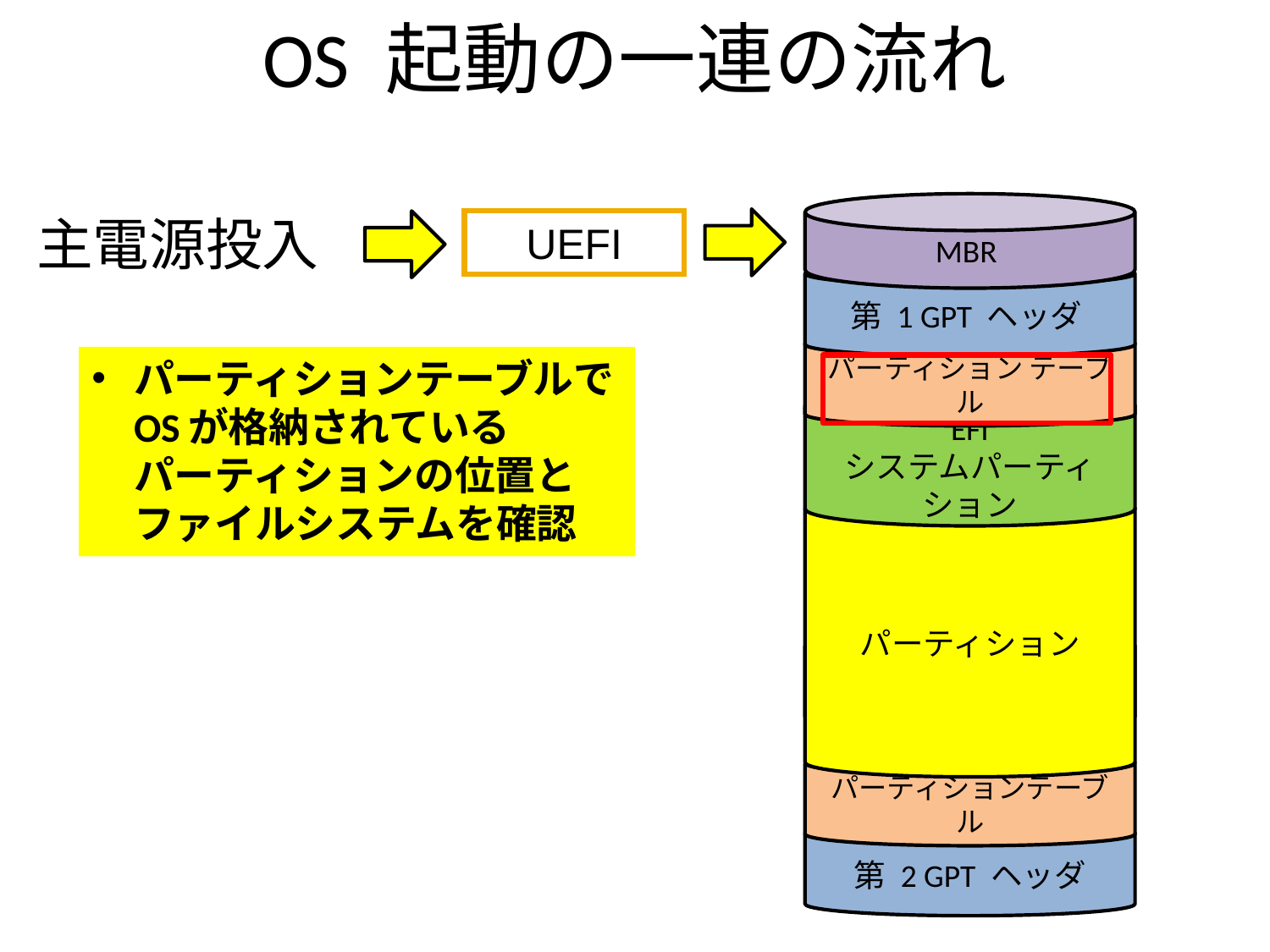

# OS 起動の一連の流れ
MBR
第 1 GPT ヘッダ
パーティション テーブル
EFI
システムパーティション
パーティション

パーティションテーブル
第 2 GPT ヘッダ
主電源投入

UEFI
パーティションテーブルでOSが格納されている     パーティションの位置と  ファイルシステムを確認